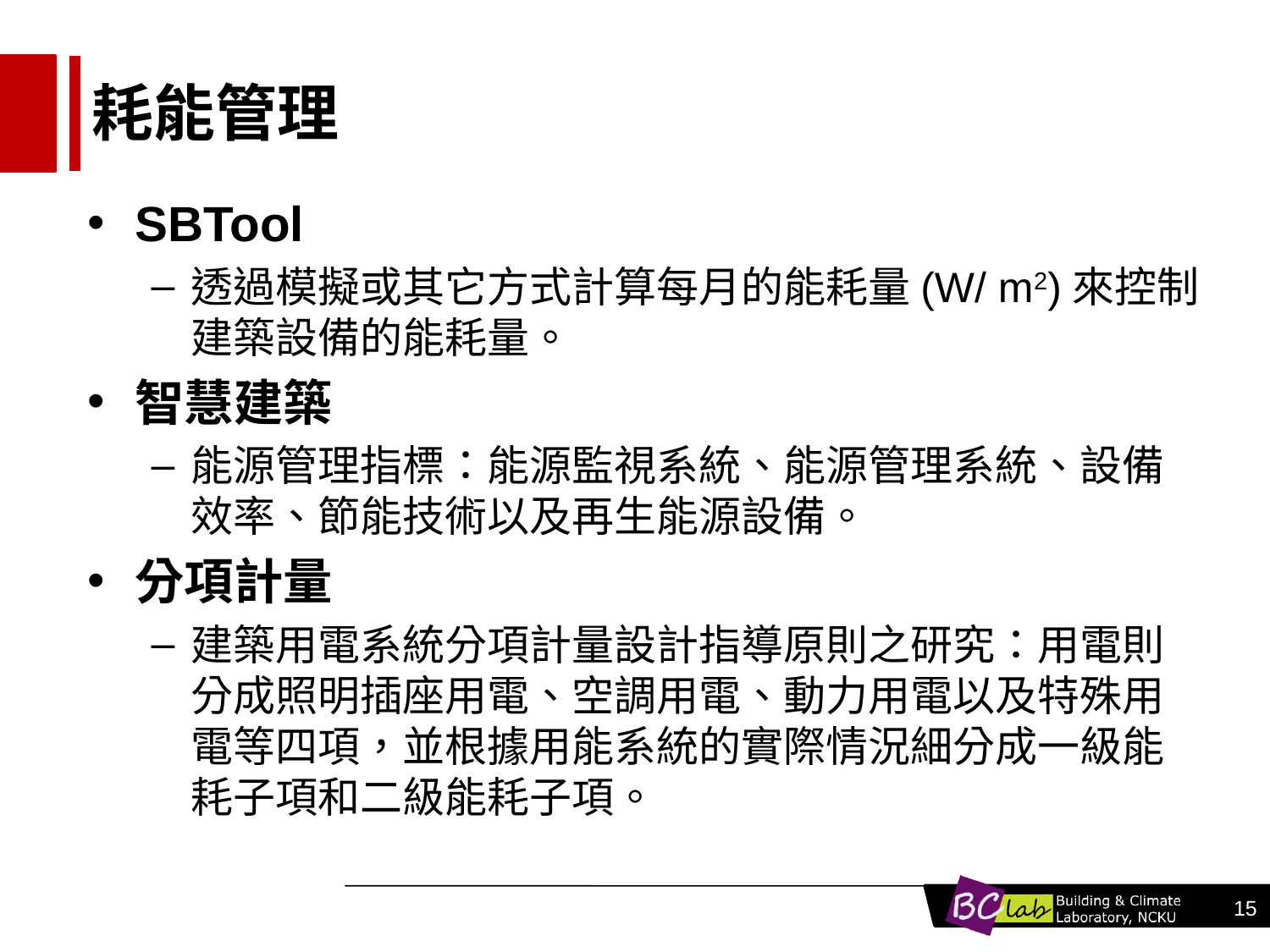

# 耗能管理
SBTool
透過模擬或其它方式計算每月的能耗量(W/ m2)來控制建築設備的能耗量。
智慧建築
能源管理指標：能源監視系統、能源管理系統、設備效率、節能技術以及再生能源設備。
分項計量
建築用電系統分項計量設計指導原則之研究：用電則分成照明插座用電、空調用電、動力用電以及特殊用電等四項，並根據用能系統的實際情況細分成一級能耗子項和二級能耗子項。
15